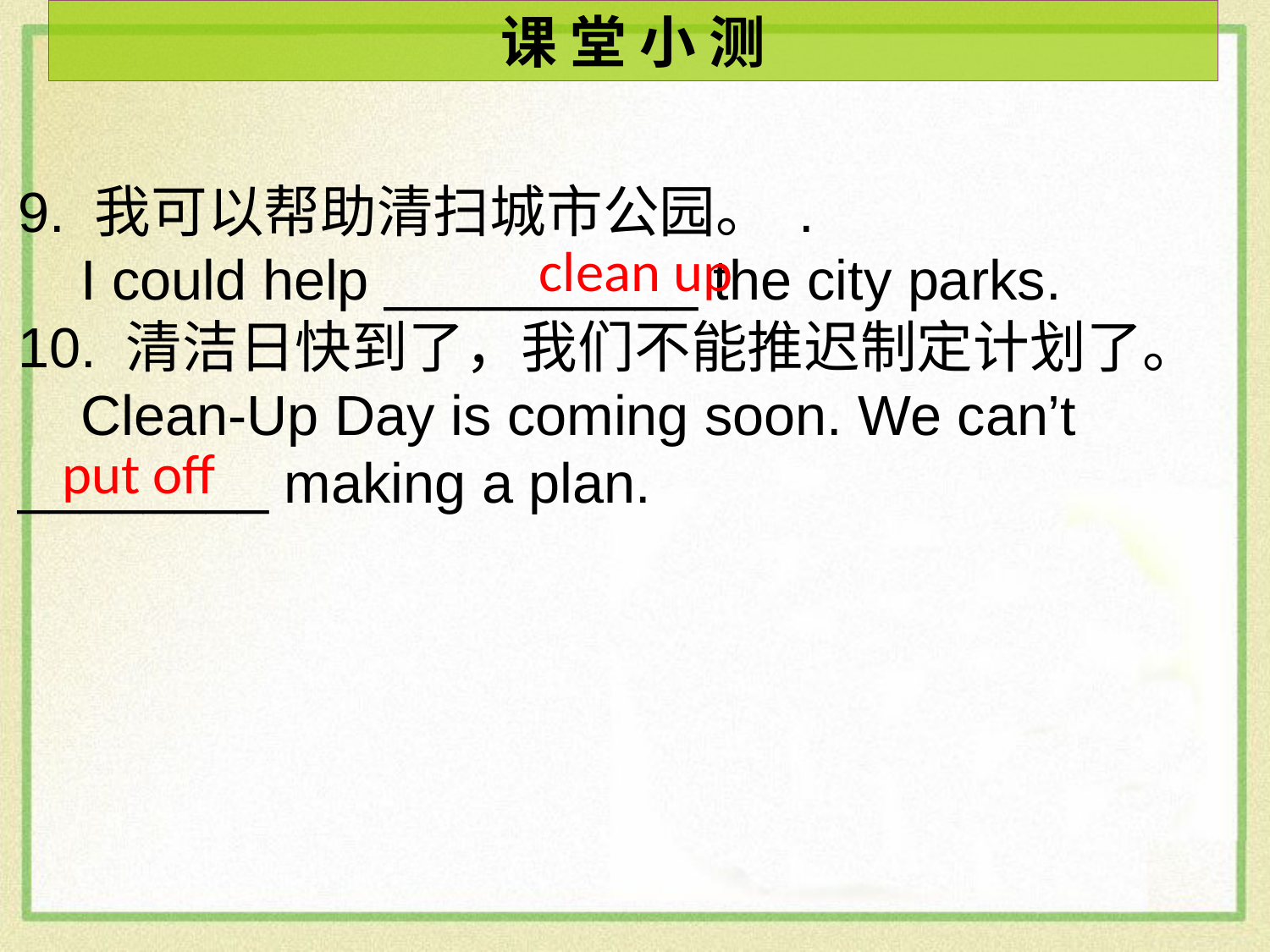

课 堂 小 测
9. 我可以帮助清扫城市公园。 .
    I could help __________ the city parks.
10. 清洁日快到了，我们不能推迟制定计划了。
    Clean-Up Day is coming soon. We can’t ________ making a plan.
clean up
put off